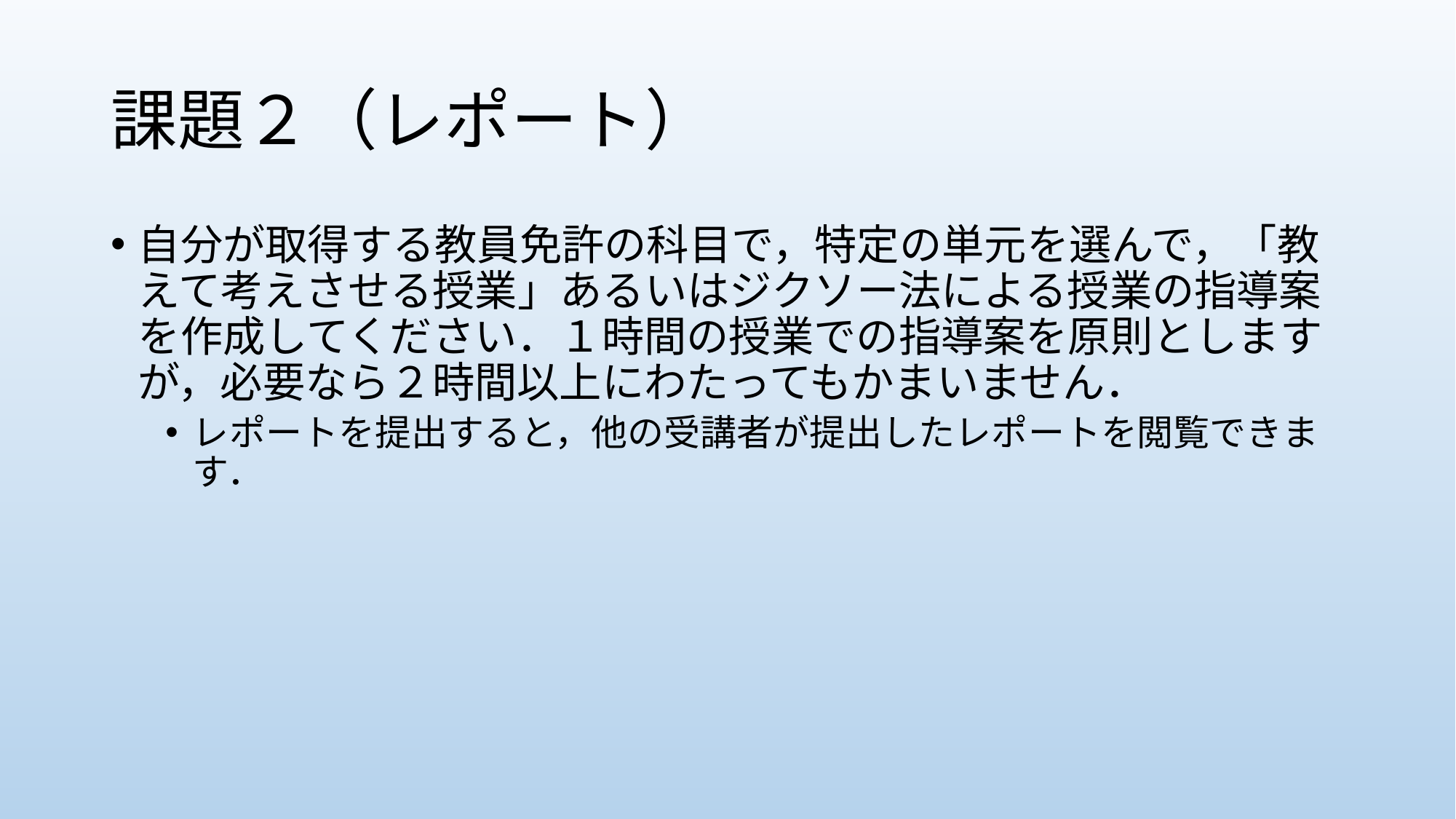

# 課題２（レポート）
自分が取得する教員免許の科目で，特定の単元を選んで，「教えて考えさせる授業」あるいはジクソー法による授業の指導案を作成してください．１時間の授業での指導案を原則としますが，必要なら２時間以上にわたってもかまいません．
レポートを提出すると，他の受講者が提出したレポートを閲覧できます．